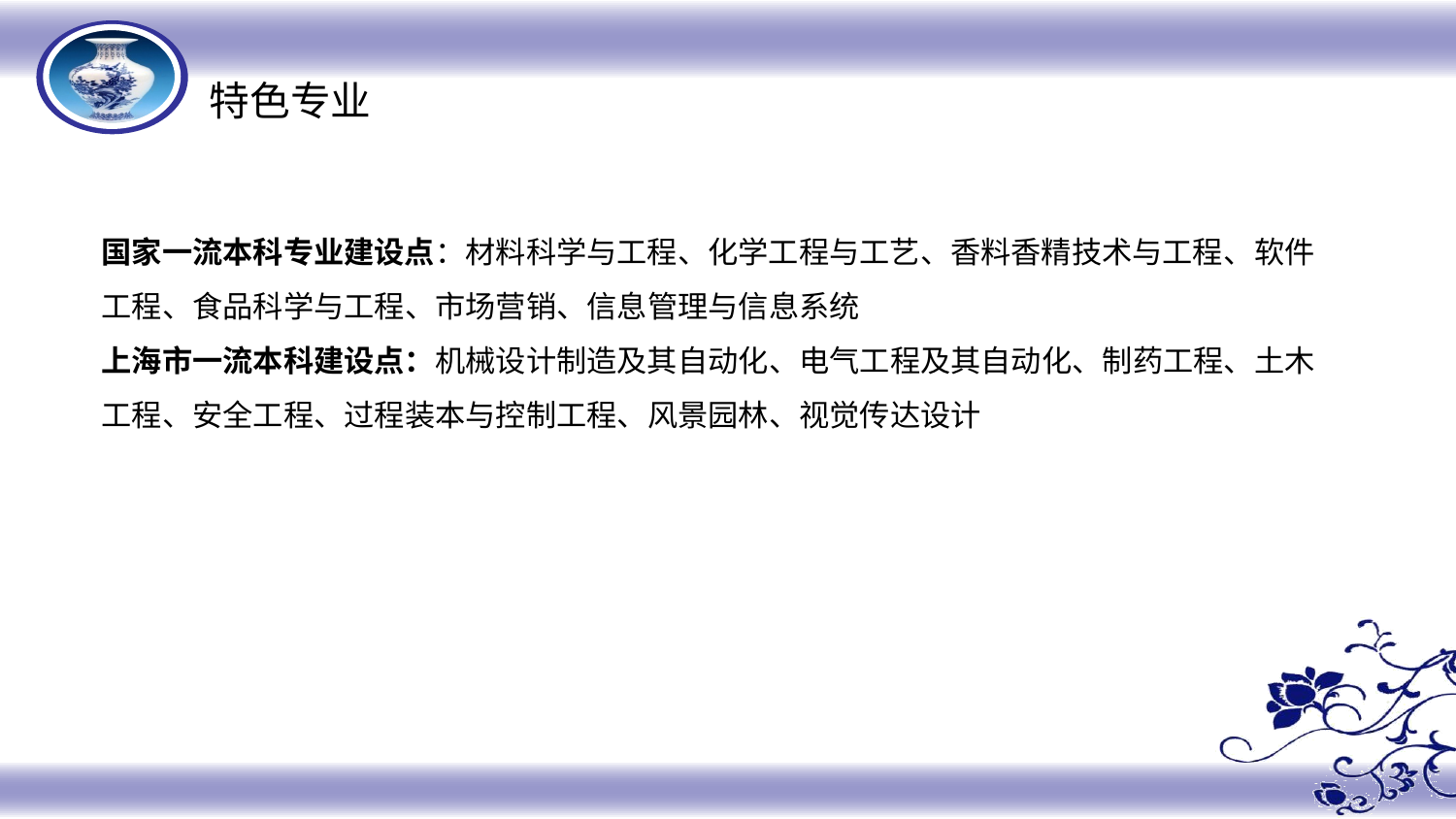

特色专业
国家一流本科专业建设点：材料科学与工程、化学工程与工艺、香料香精技术与工程、软件工程、食品科学与工程、市场营销、信息管理与信息系统
上海市一流本科建设点：机械设计制造及其自动化、电气工程及其自动化、制药工程、土木工程、安全工程、过程装本与控制工程、风景园林、视觉传达设计

文学